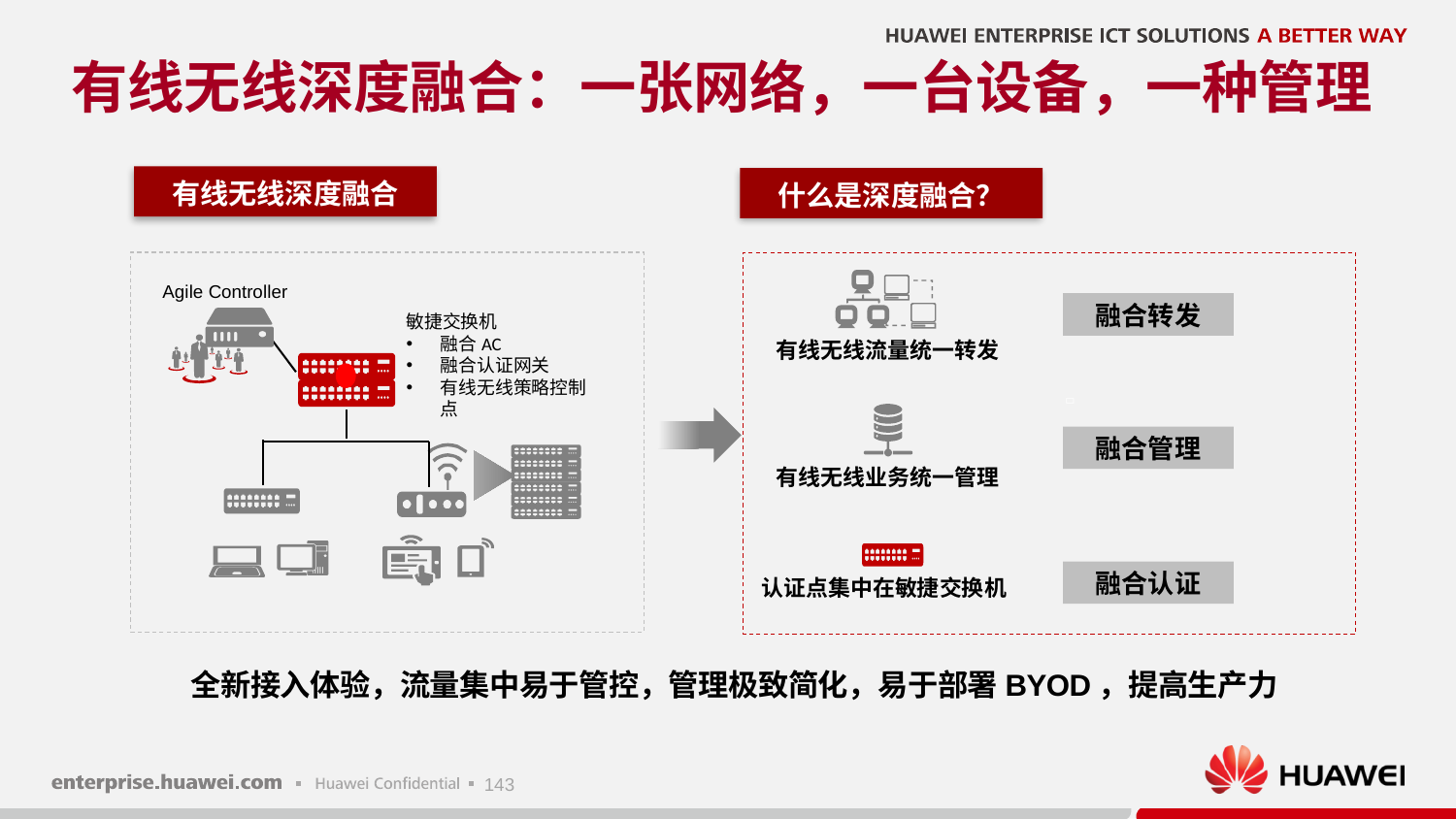

# 有线无线深度融合：一张网络，一台设备，一种管理
有线无线深度融合
什么是深度融合？

Agile Controller
融合转发

有线无线流量统一转发
敏捷交换机
融合AC
融合认证网关
有线无线策略控制点

有线无线业务统一管理

融合管理

融合认证
认证点集中在敏捷交换机
全新接入体验，流量集中易于管控，管理极致简化，易于部署BYOD，提高生产力